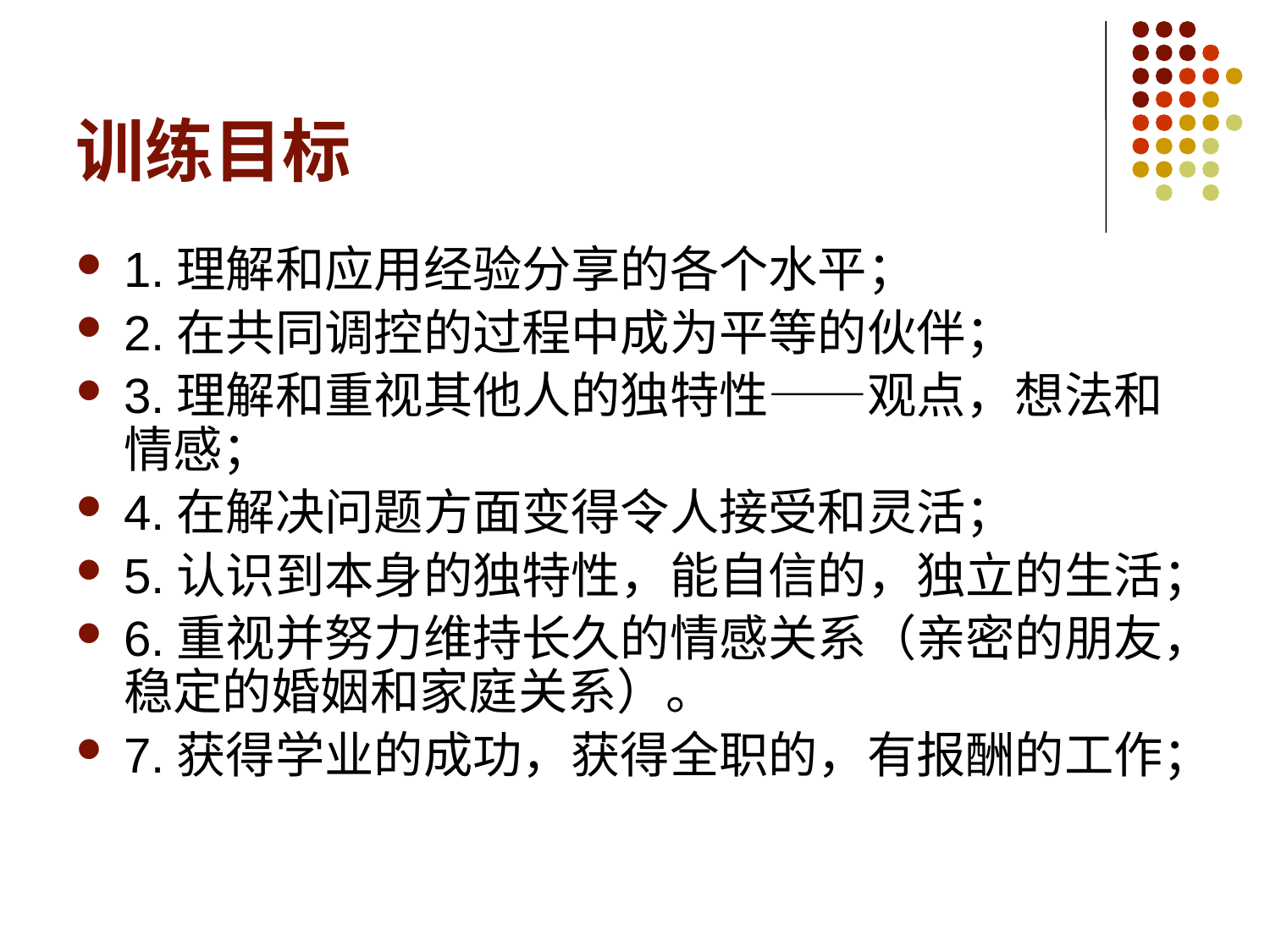

# 训练目标
1.理解和应用经验分享的各个水平；
2.在共同调控的过程中成为平等的伙伴；
3.理解和重视其他人的独特性——观点，想法和情感；
4.在解决问题方面变得令人接受和灵活；
5.认识到本身的独特性，能自信的，独立的生活；
6.重视并努力维持长久的情感关系（亲密的朋友，稳定的婚姻和家庭关系）。
7.获得学业的成功，获得全职的，有报酬的工作；